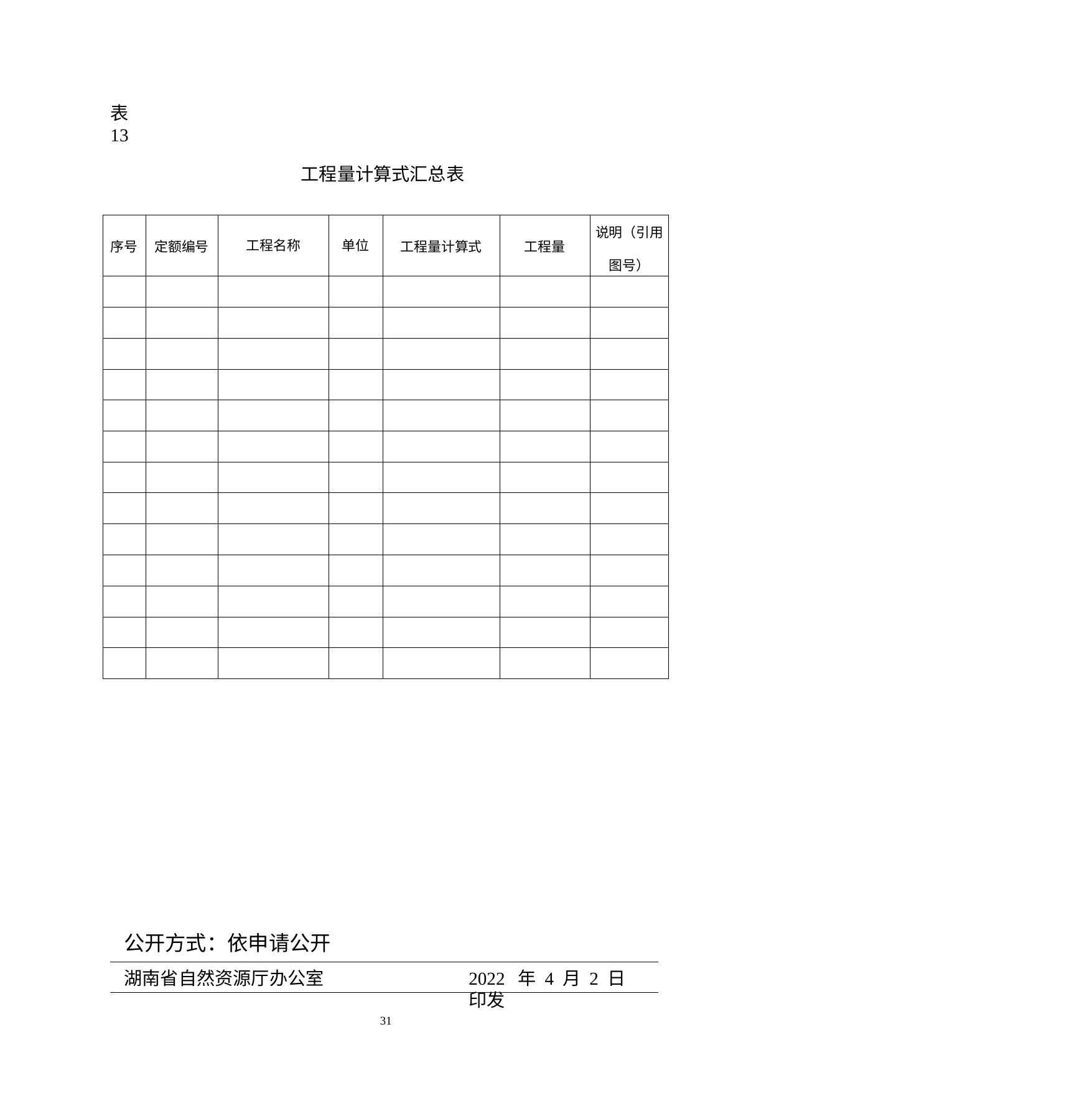

表 13
工程量计算式汇总表
| 序号 | 定额编号 | 工程名称 | 单位 | 工程量计算式 | 工程量 | 说明（引用 图号） |
| --- | --- | --- | --- | --- | --- | --- |
|  |  |  |  |  |  |  |
|  |  |  |  |  |  |  |
|  |  |  |  |  |  |  |
|  |  |  |  |  |  |  |
|  |  |  |  |  |  |  |
|  |  |  |  |  |  |  |
|  |  |  |  |  |  |  |
|  |  |  |  |  |  |  |
|  |  |  |  |  |  |  |
|  |  |  |  |  |  |  |
|  |  |  |  |  |  |  |
|  |  |  |  |  |  |  |
|  |  |  |  |  |  |  |
公开方式：依申请公开

湖南省自然资源厅办公室
2022 年 4 月 2 日印发

31